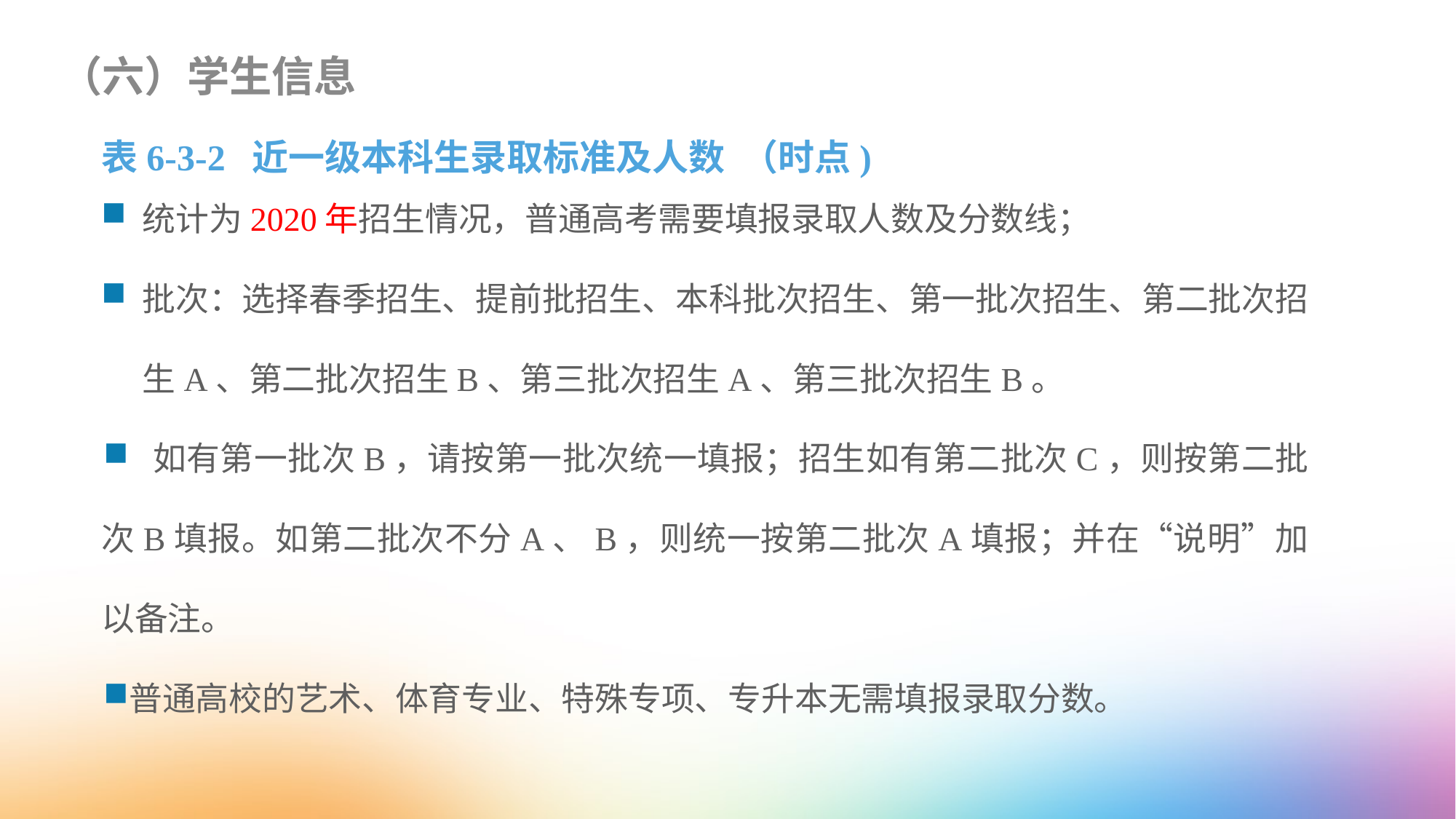

（六）学生信息
表6-3-2  近一级本科生录取标准及人数  （时点)

统计为2020年招生情况，普通高考需要填报录取人数及分数线；
批次：选择春季招生、提前批招生、本科批次招生、第一批次招生、第二批次招生A、第二批次招生B、第三批次招生A、第三批次招生B。
  如有第一批次B，请按第一批次统一填报；招生如有第二批次C，则按第二批次B填报。如第二批次不分A、B，则统一按第二批次A填报；并在“说明”加以备注。
普通高校的艺术、体育专业、特殊专项、专升本无需填报录取分数。